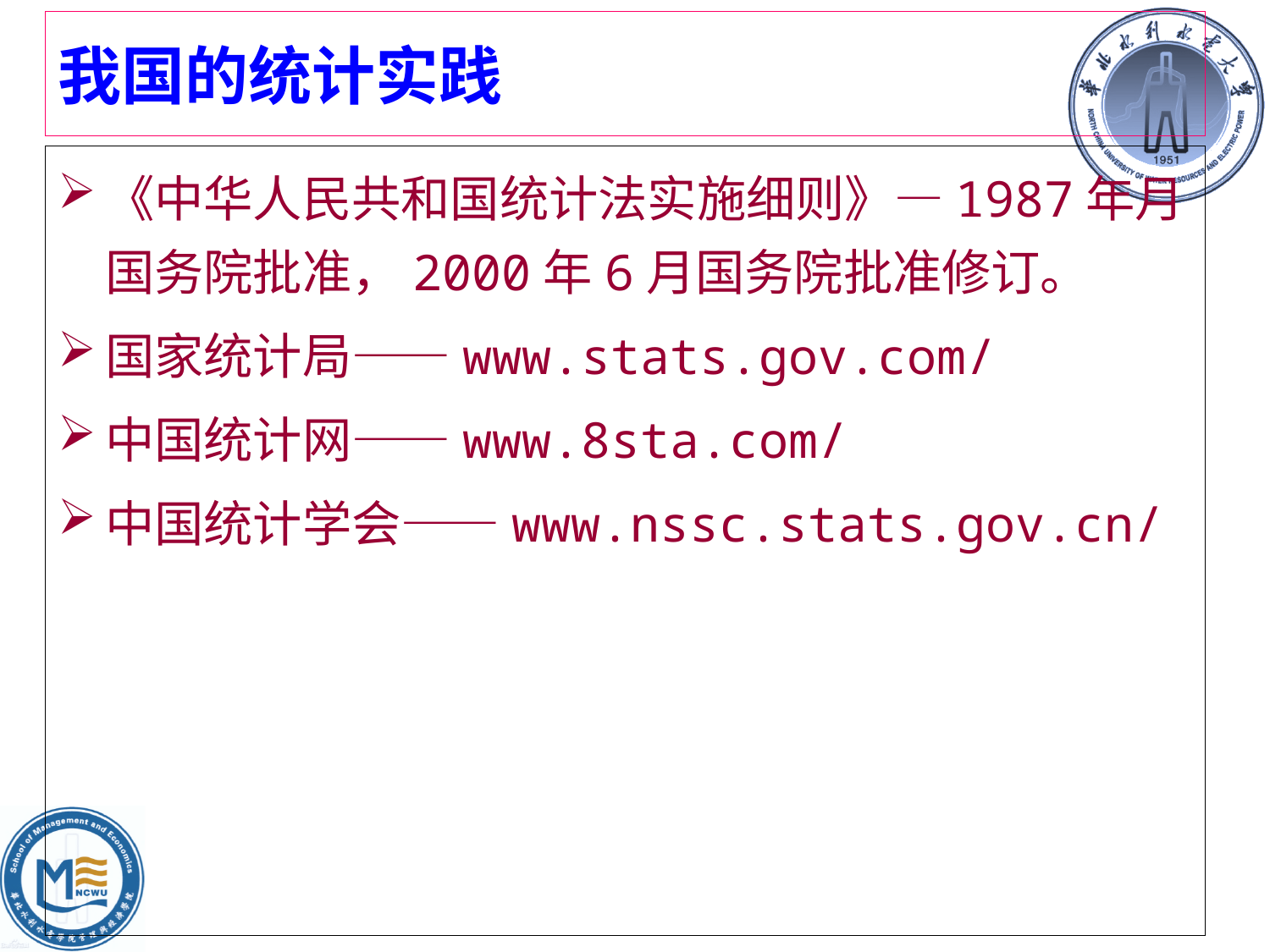

# 我国的统计实践
《中华人民共和国统计法实施细则》—1987年月国务院批准，2000年6月国务院批准修订。
国家统计局——www.stats.gov.com/
中国统计网——www.8sta.com/
中国统计学会——www.nssc.stats.gov.cn/